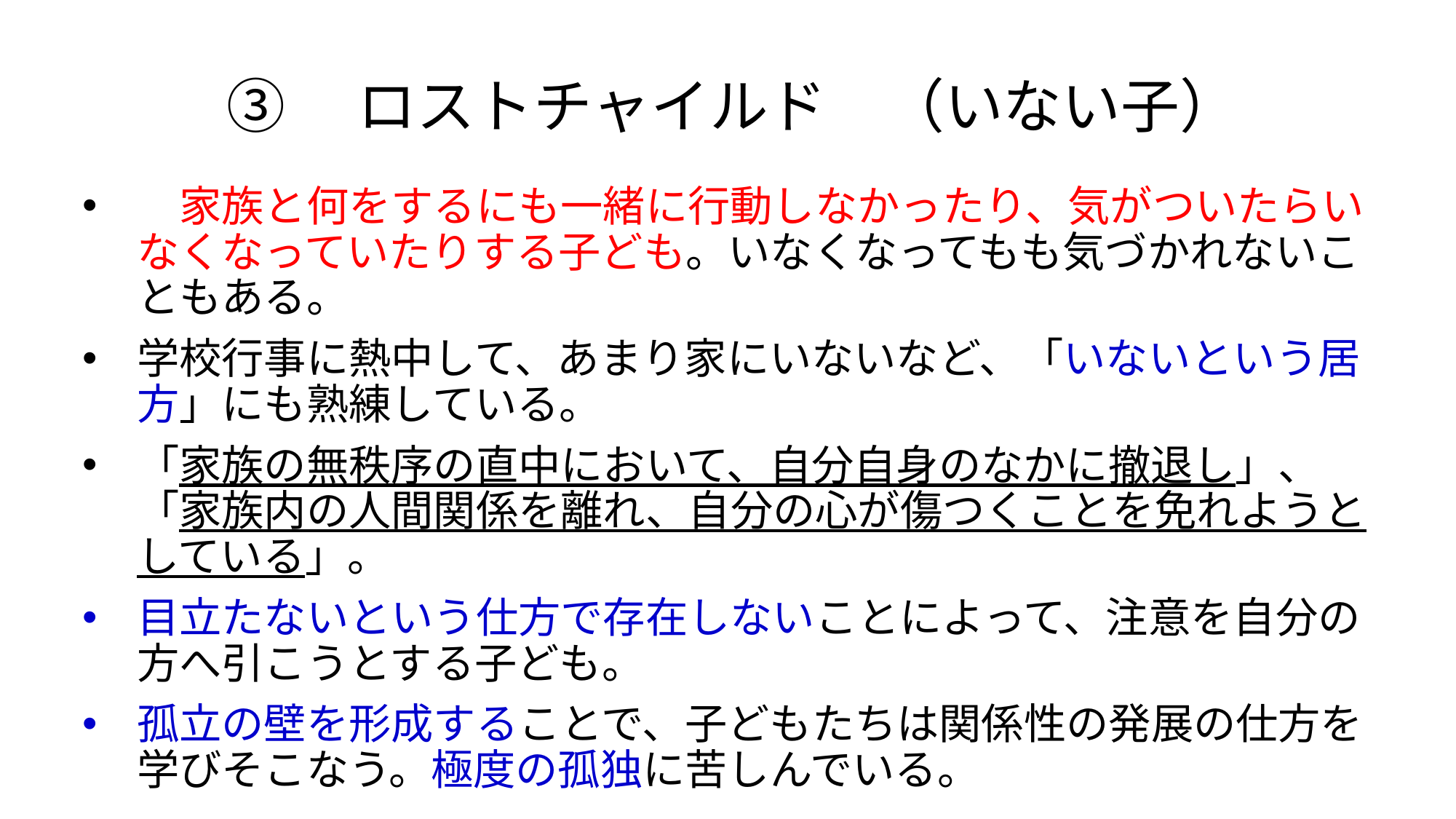

# ③　ロストチャイルド　（いない子）
　家族と何をするにも一緒に行動しなかったり、気がついたらいなくなっていたりする子ども。いなくなってもも気づかれないこともある。
学校行事に熱中して、あまり家にいないなど、「いないという居方」にも熟練している。
「家族の無秩序の直中において、自分自身のなかに撤退し」、「家族内の人間関係を離れ、自分の心が傷つくことを免れようとしている」。
目立たないという仕方で存在しないことによって、注意を自分の方へ引こうとする子ども。
孤立の壁を形成することで、子どもたちは関係性の発展の仕方を学びそこなう。極度の孤独に苦しんでいる。